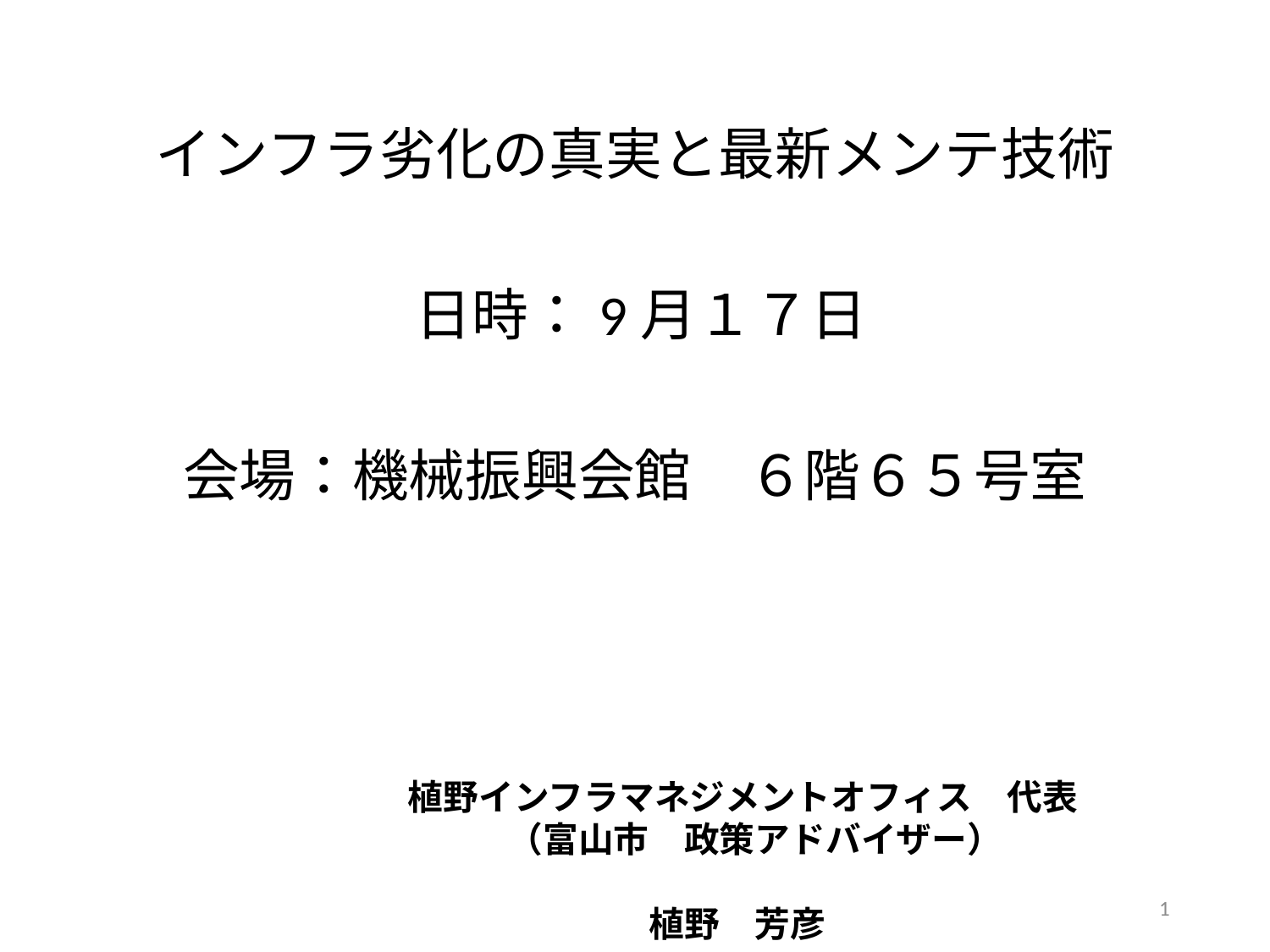

インフラ劣化の真実と最新メンテ技術
 日時：9月１７日
会場：機械振興会館　６階６５号室
　　　　　　　　植野インフラマネジメントオフィス　代表
　　　　　　　　　　（富山市　政策アドバイザー）
　　　　　　　　　　　　　　植野　芳彦
1